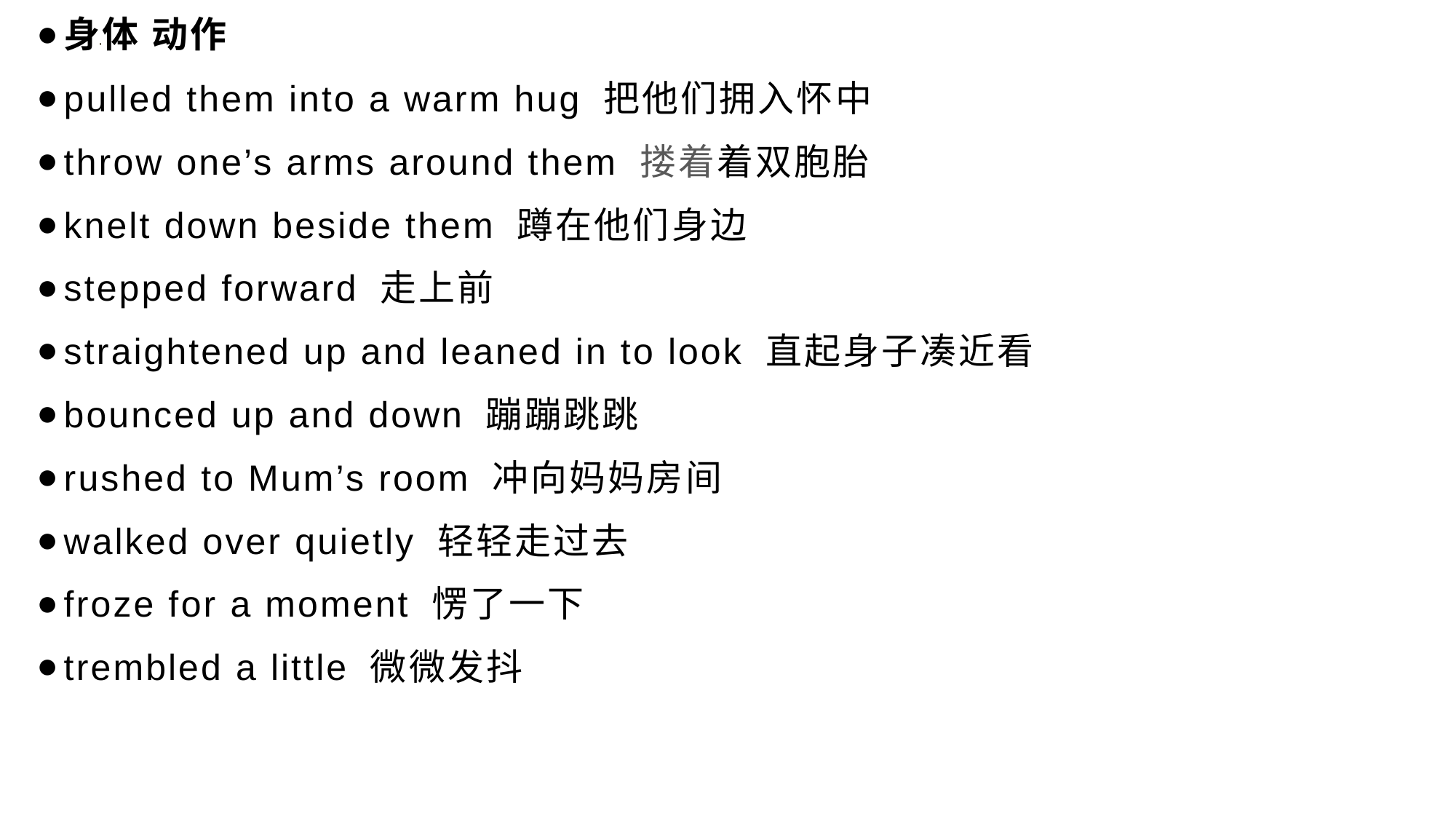

身体 动作
pulled them into a warm hug 把他们拥入怀中
throw one’s arms around them 搂着着双胞胎
knelt down beside them 蹲在他们身边
stepped forward 走上前
straightened up and leaned in to look 直起身子凑近看
bounced up and down 蹦蹦跳跳
rushed to Mum’s room 冲向妈妈房间
walked over quietly 轻轻走过去
froze for a moment 愣了一下
trembled a little 微微发抖